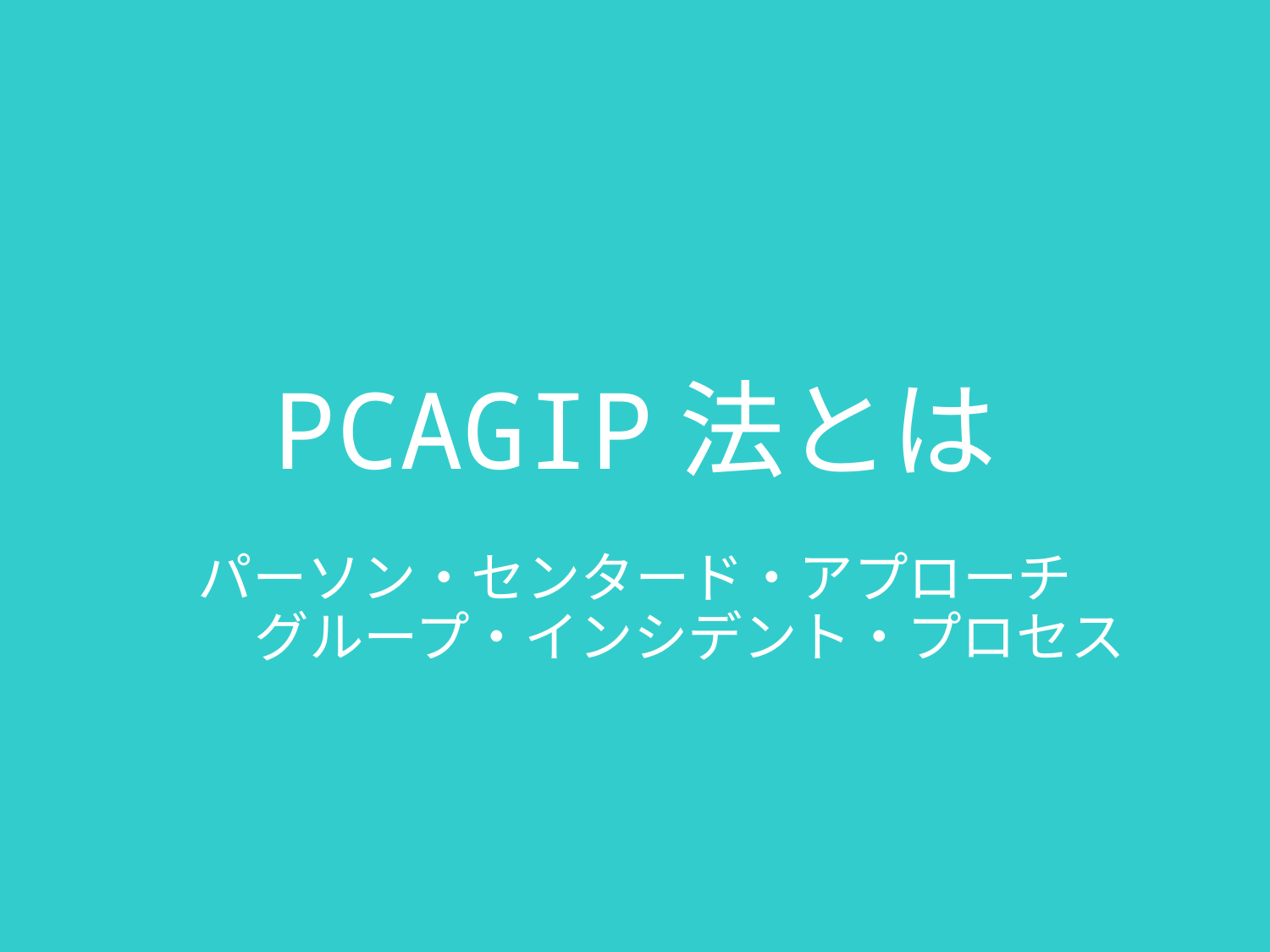

# PCAGIP法とは パーソン・センタード・アプローチ 　　グループ・インシデント・プロセス